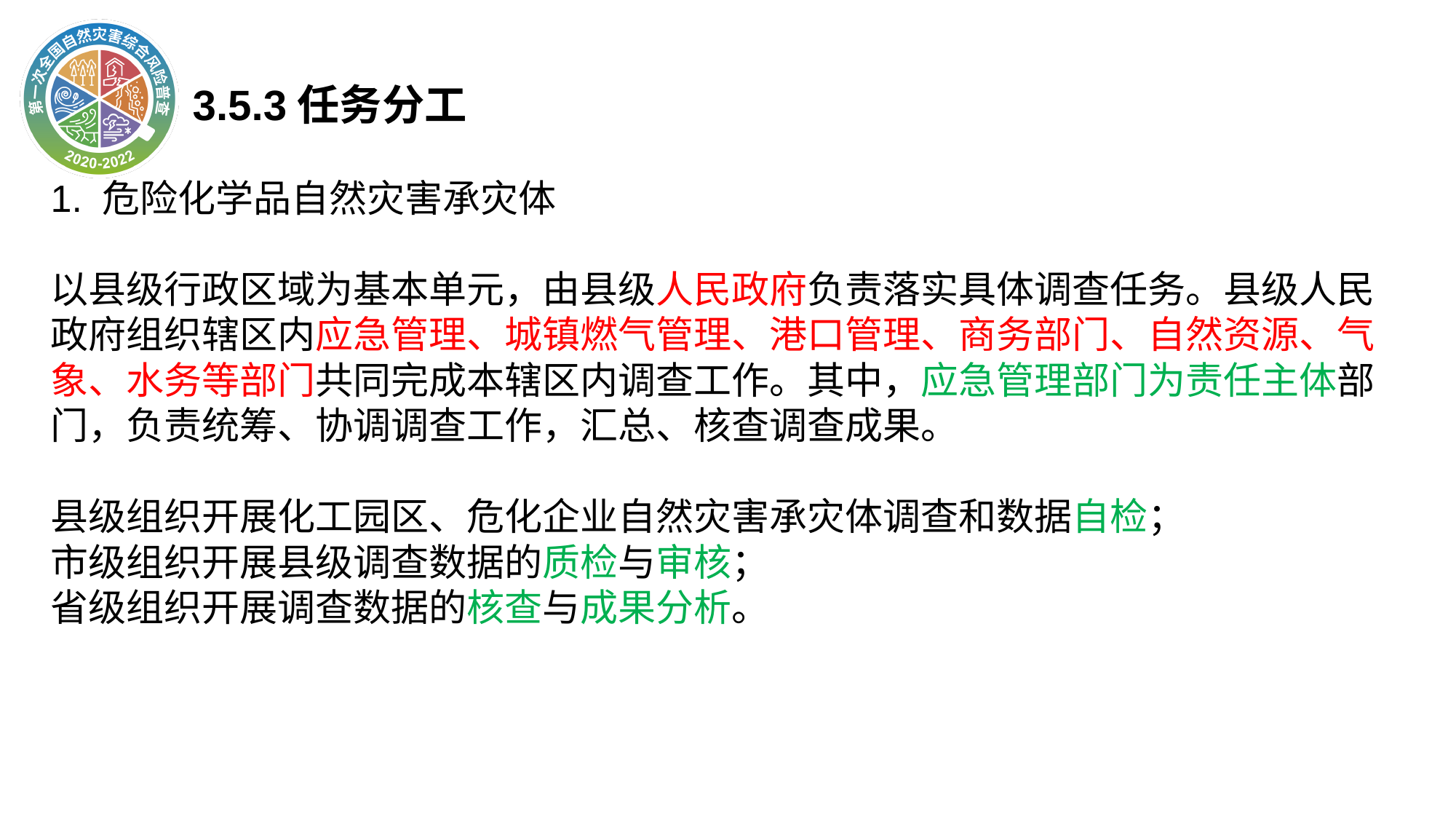

3.5.3任务分工

1. 危险化学品自然灾害承灾体

以县级行政区域为基本单元，由县级人民政府负责落实具体调查任务。县级人民政府组织辖区内应急管理、城镇燃气管理、港口管理、商务部门、自然资源、气象、水务等部门共同完成本辖区内调查工作。其中，应急管理部门为责任主体部门，负责统筹、协调调查工作，汇总、核查调查成果。

县级组织开展化工园区、危化企业自然灾害承灾体调查和数据自检；
市级组织开展县级调查数据的质检与审核；
省级组织开展调查数据的核查与成果分析。